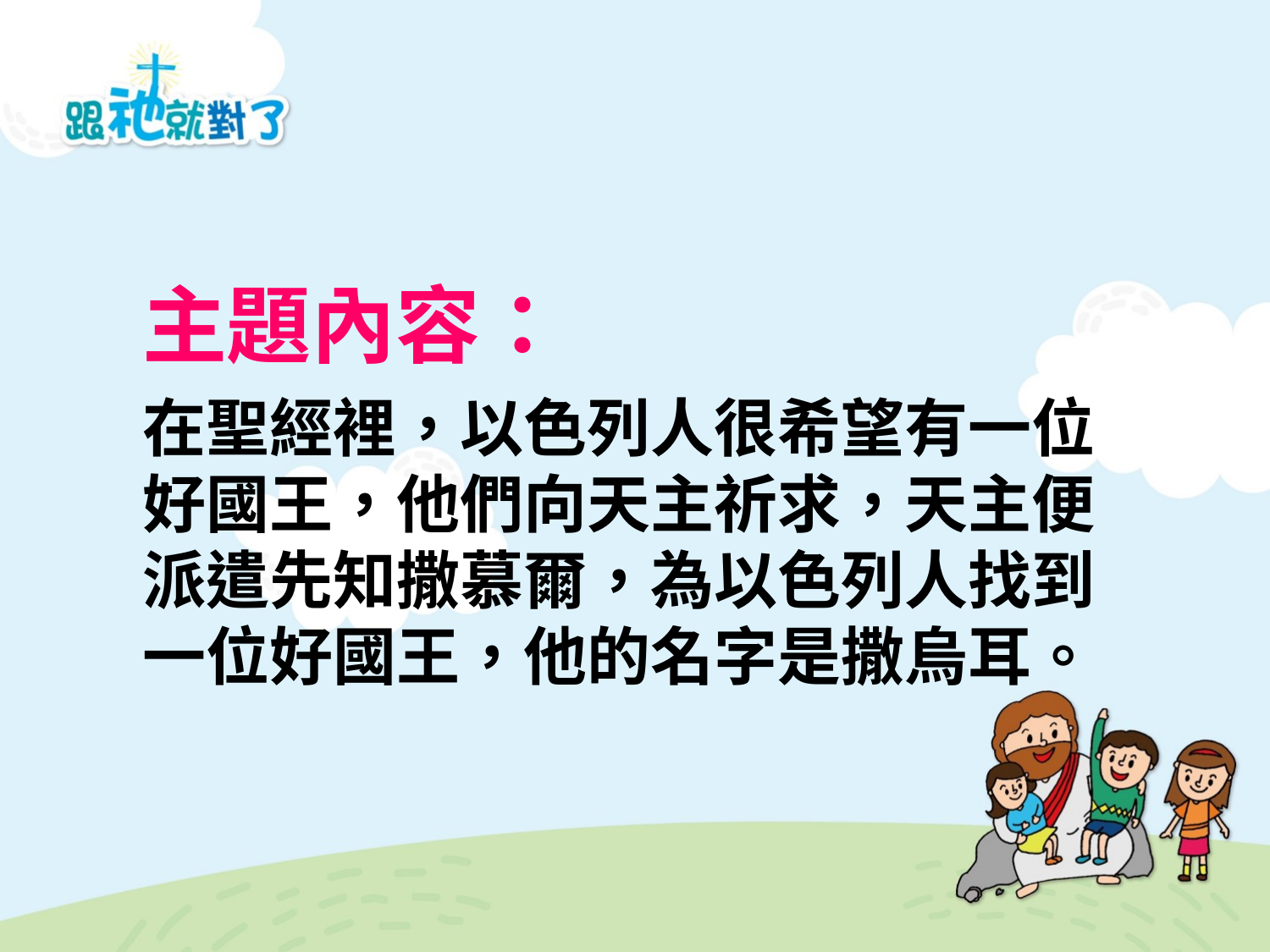

主題內容：
在聖經裡，以色列人很希望有一位好國王，他們向天主祈求，天主便派遣先知撒慕爾，為以色列人找到一位好國王，他的名字是撒烏耳。